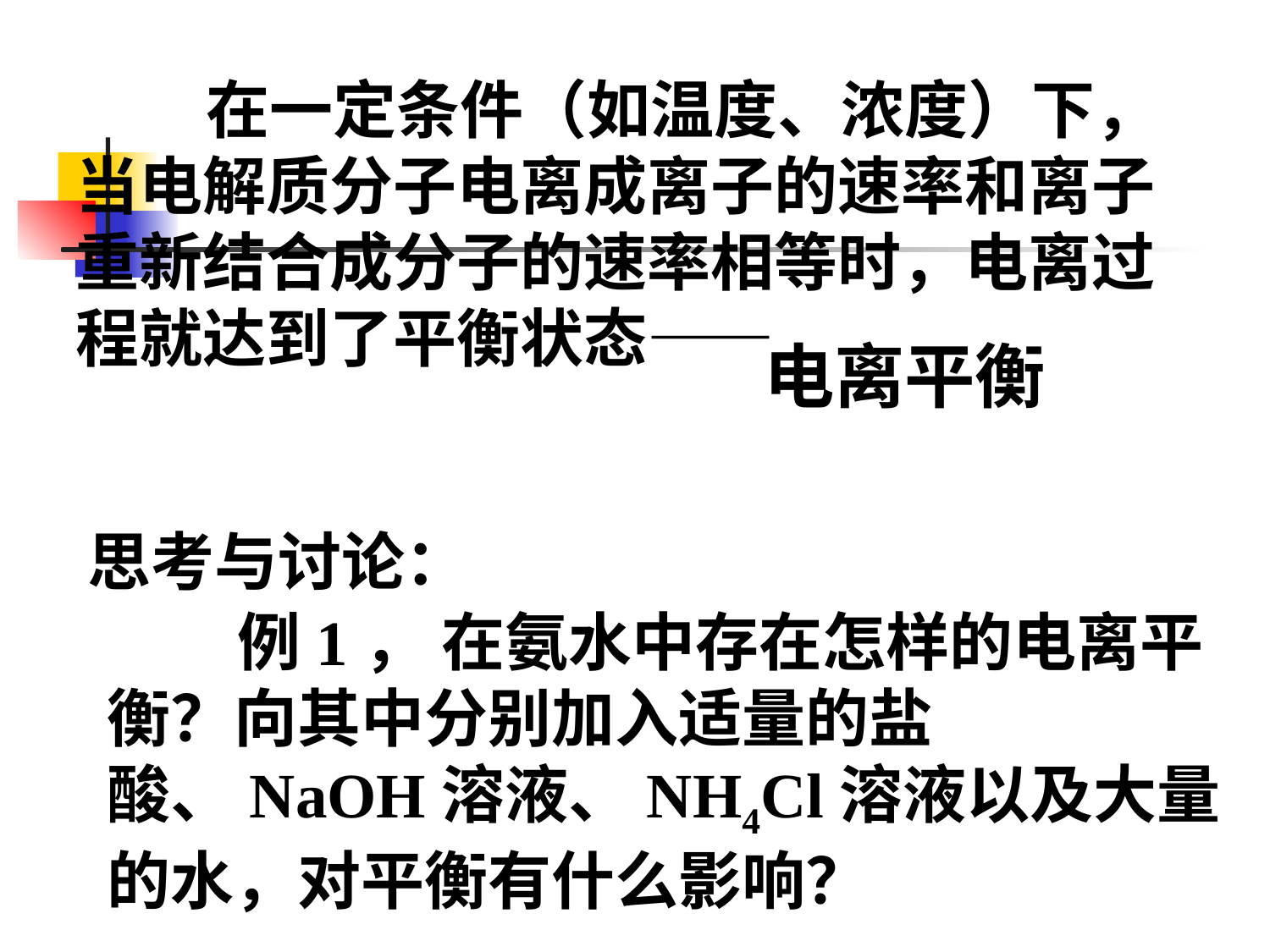

在一定条件（如温度、浓度）下，当电解质分子电离成离子的速率和离子重新结合成分子的速率相等时，电离过程就达到了平衡状态——
# 电离平衡
思考与讨论：
        例1， 在氨水中存在怎样的电离平衡？向其中分别加入适量的盐酸、NaOH溶液、NH4Cl溶液以及大量的水，对平衡有什么影响？